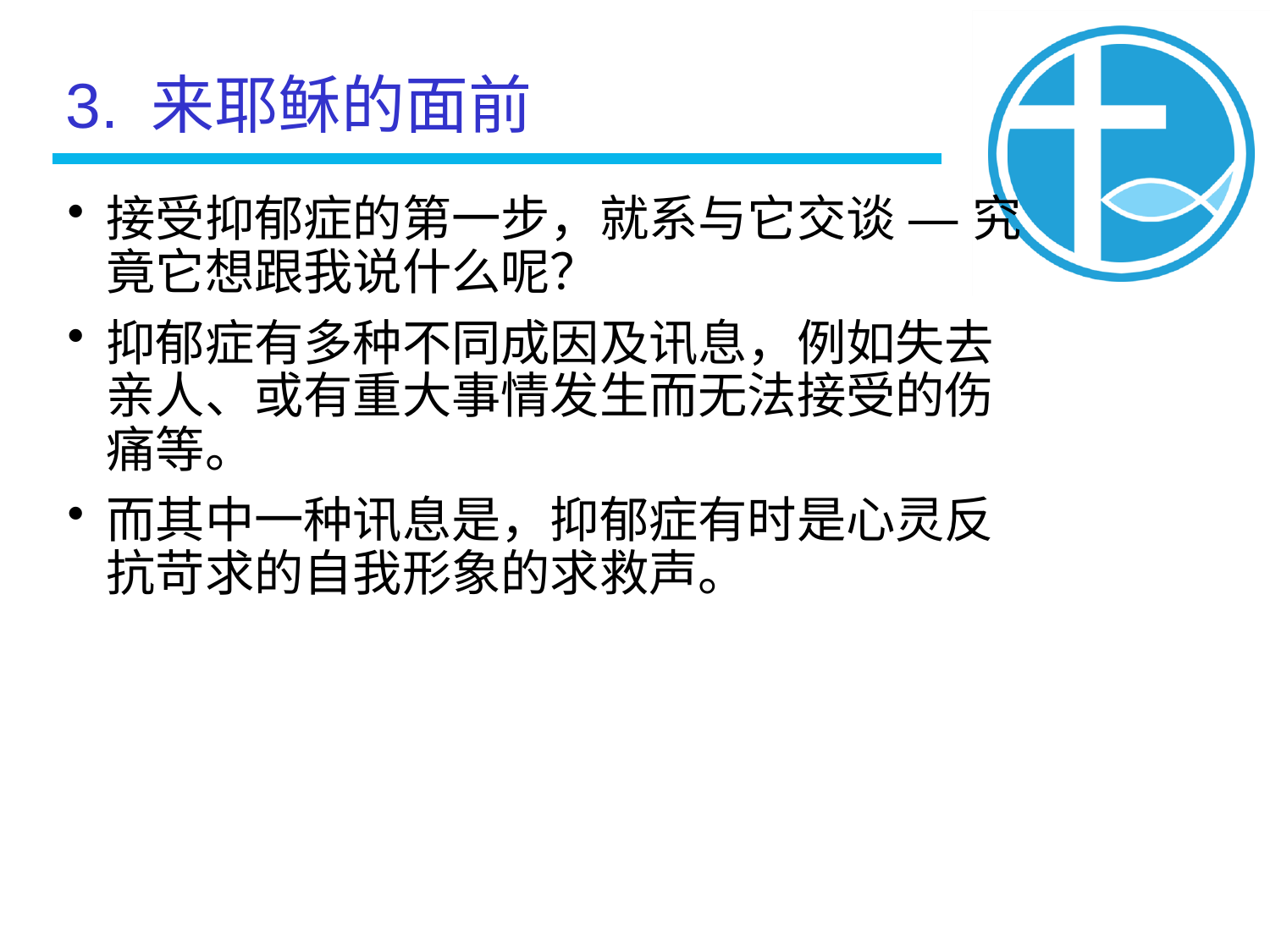

3. 来耶稣的面前
接受抑郁症的第一步，就系与它交谈 — 究竟它想跟我说什么呢？
抑郁症有多种不同成因及讯息，例如失去亲人、或有重大事情发生而无法接受的伤痛等。
而其中一种讯息是，抑郁症有时是心灵反抗苛求的自我形象的求救声。